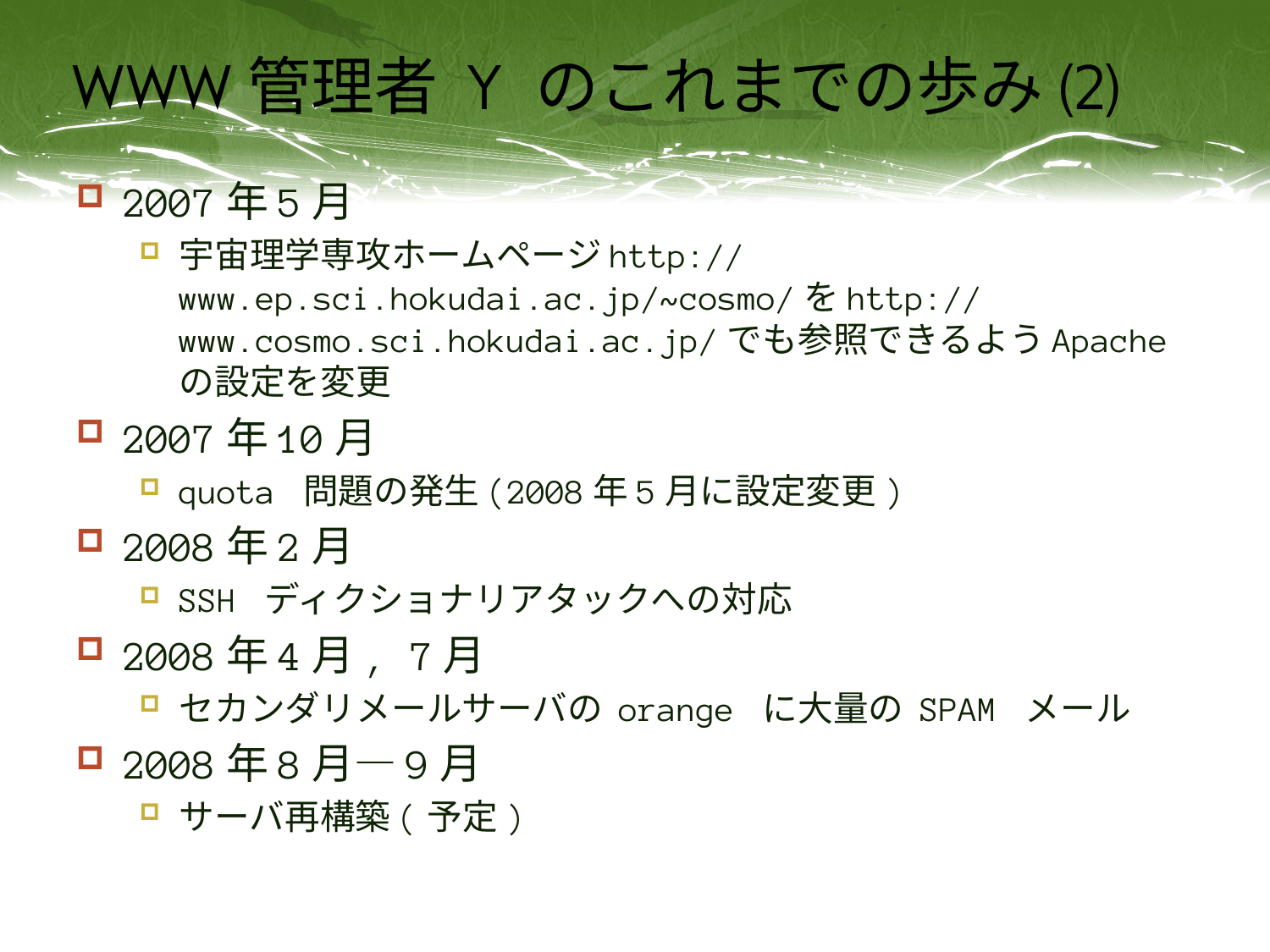

# WWW管理者 Y のこれまでの歩み(2)
2007年5月
宇宙理学専攻ホームページhttp://www.ep.sci.hokudai.ac.jp/~cosmo/をhttp://www.cosmo.sci.hokudai.ac.jp/でも参照できるようApache の設定を変更
2007年10月
quota 問題の発生(2008年5月に設定変更)
2008年2月
SSH ディクショナリアタックへの対応
2008年4月, 7月
セカンダリメールサーバの orange に大量の SPAM メール
2008年8月—9月
サーバ再構築(予定)